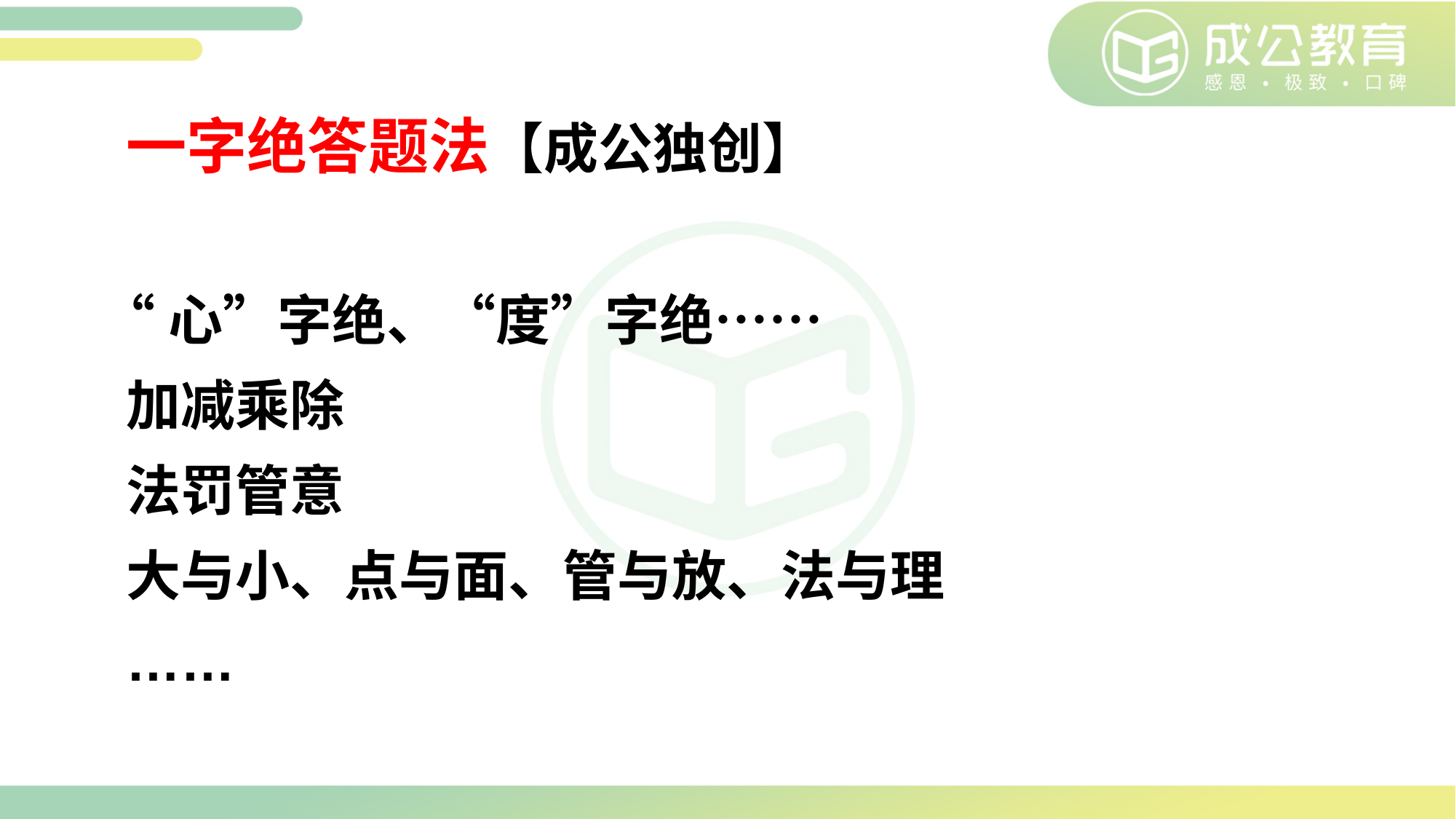

一字绝答题法【成公独创】

    “心”字绝、“度”字绝……
     加减乘除
     法罚管意
     大与小、点与面、管与放、法与理
     ……